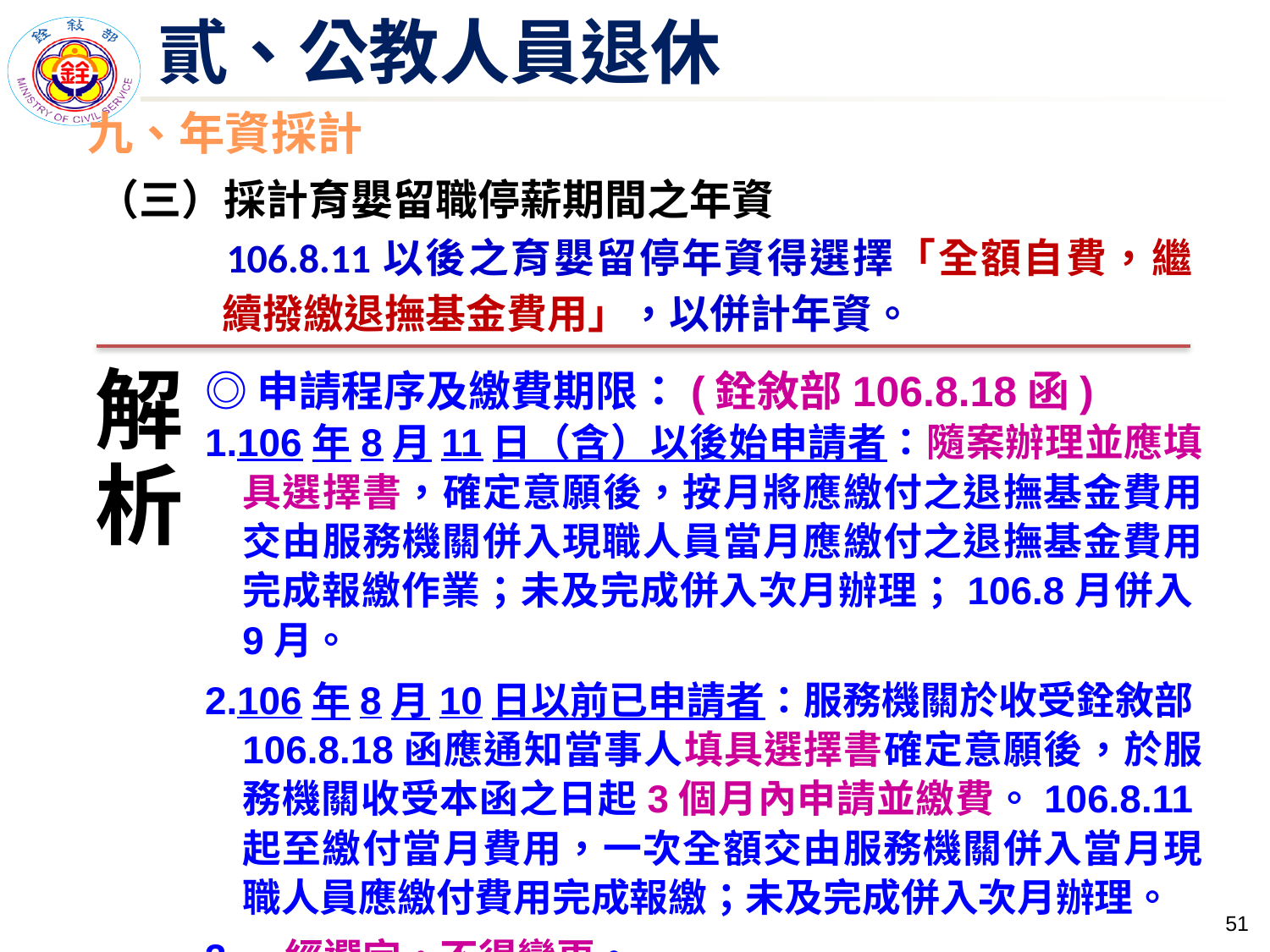

# 貳、公教人員退休
九、年資採計
（三）採計育嬰留職停薪期間之年資
106.8.11以後之育嬰留停年資得選擇「全額自費，繼續撥繳退撫基金費用」，以併計年資。

解析
◎申請程序及繳費期限：(銓敘部106.8.18函)
1.106年8月11日（含）以後始申請者：隨案辦理並應填具選擇書，確定意願後，按月將應繳付之退撫基金費用交由服務機關併入現職人員當月應繳付之退撫基金費用完成報繳作業；未及完成併入次月辦理；106.8月併入9月。
2.106年8月10日以前已申請者：服務機關於收受銓敘部106.8.18函應通知當事人填具選擇書確定意願後，於服務機關收受本函之日起3個月內申請並繳費。106.8.11起至繳付當月費用，一次全額交由服務機關併入當月現職人員應繳付費用完成報繳；未及完成併入次月辦理。
3.一經選定，不得變更。

51